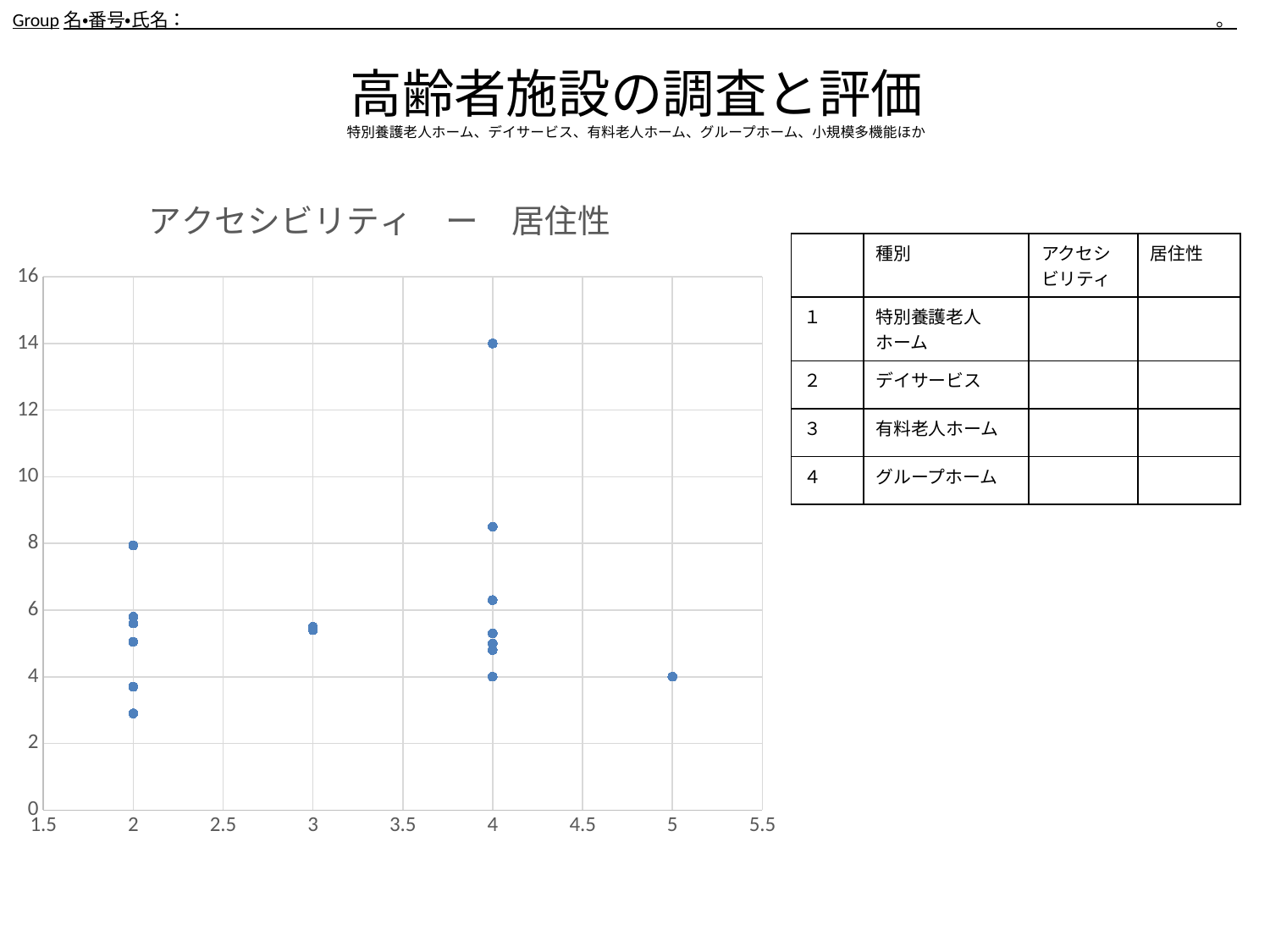

Group名・番号・氏名：　　　　　　　　　　　　　　　　　　　　　　　　　　　　　　　　　　　　　　　　　　　　　　　　　　　　　　　　。
高齢者施設の調査と評価
特別養護老人ホーム、デイサービス、有料老人ホーム、グループホーム、小規模多機能ほか

### Chart: アクセシビリティ　ー　居住性

| Category | 住みたさ |
|---|---|
|  | 種別 | アクセシビリティ | 居住性 |
| --- | --- | --- | --- |
| １ | 特別養護老人ホーム |  |  |
| ２ | デイサービス |  |  |
| ３ | 有料老人ホーム |  |  |
| ４ | グループホーム |  |  |